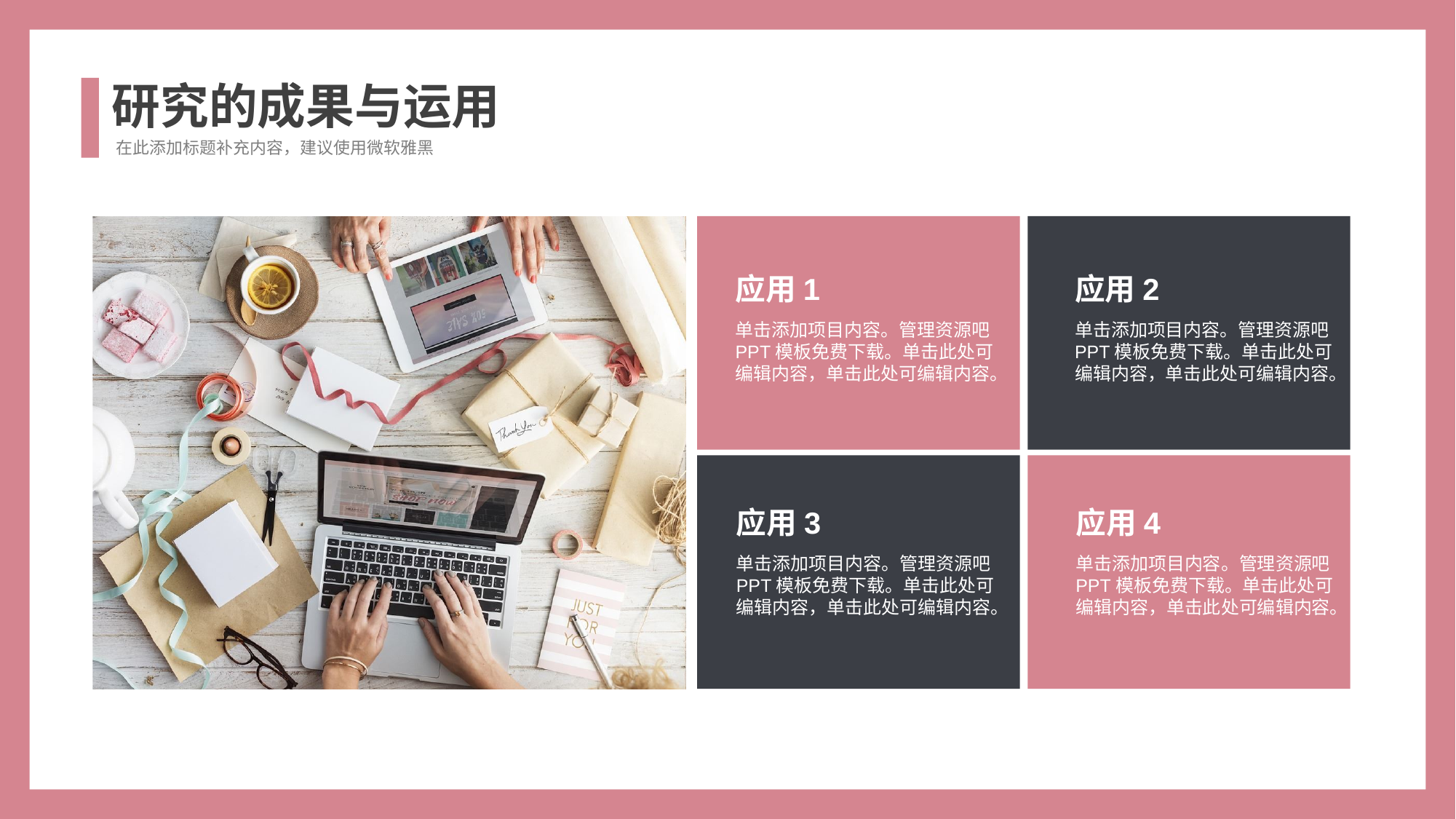

研究的成果与运用

在此添加标题补充内容，建议使用微软雅黑

应用1
应用2
单击添加项目内容。管理资源吧PPT模板免费下载。单击此处可编辑内容，单击此处可编辑内容。
单击添加项目内容。管理资源吧PPT模板免费下载。单击此处可编辑内容，单击此处可编辑内容。

应用3
应用4
单击添加项目内容。管理资源吧PPT模板免费下载。单击此处可编辑内容，单击此处可编辑内容。
单击添加项目内容。管理资源吧PPT模板免费下载。单击此处可编辑内容，单击此处可编辑内容。